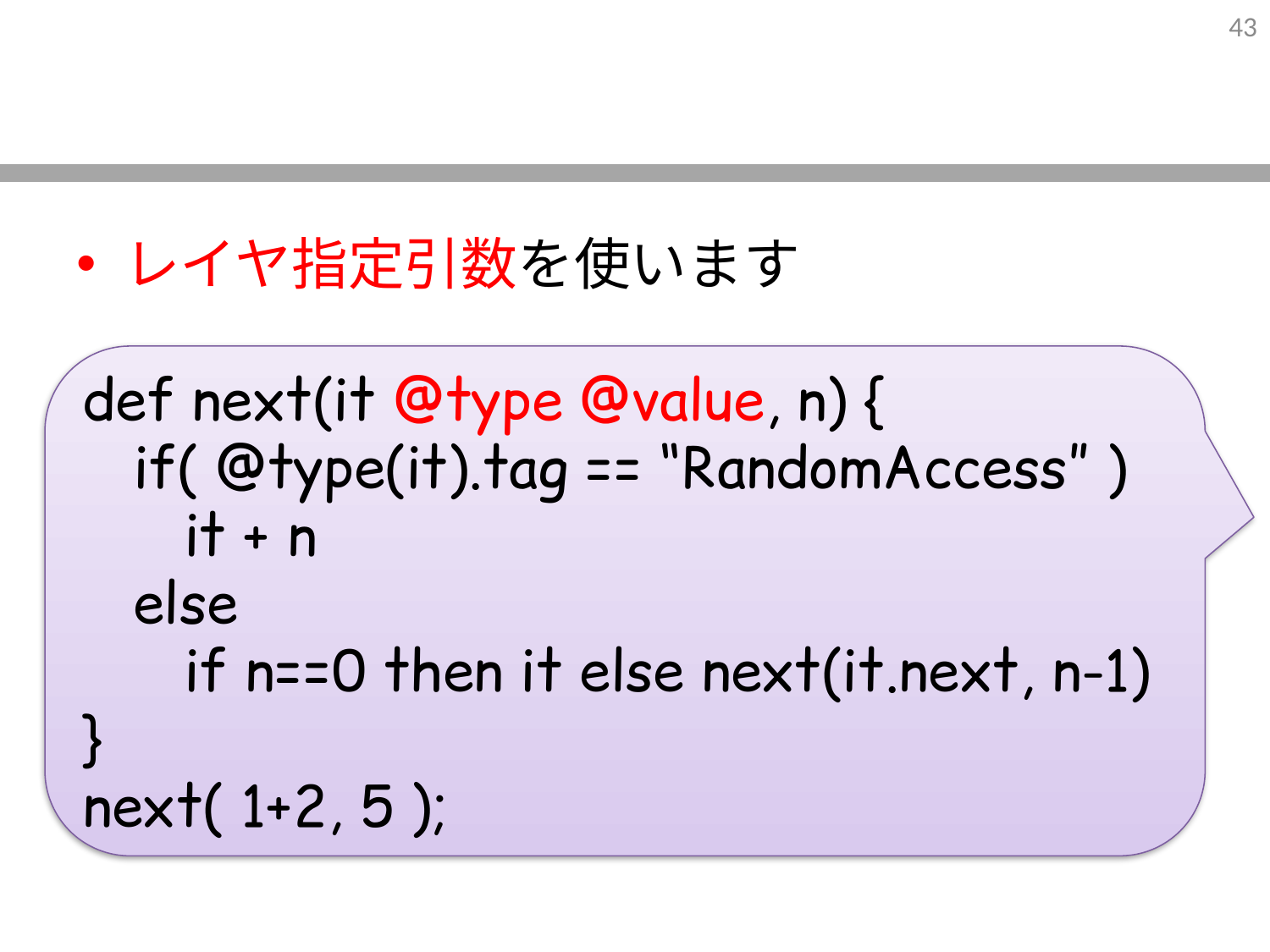

#
レイヤ指定引数を使います
def next(it @type @value, n) {
   if( @type(it).tag == “RandomAccess” )
      it + n
   else
      if n==0 then it else next(it.next, n-1)
}
next( 1+2, 5 );